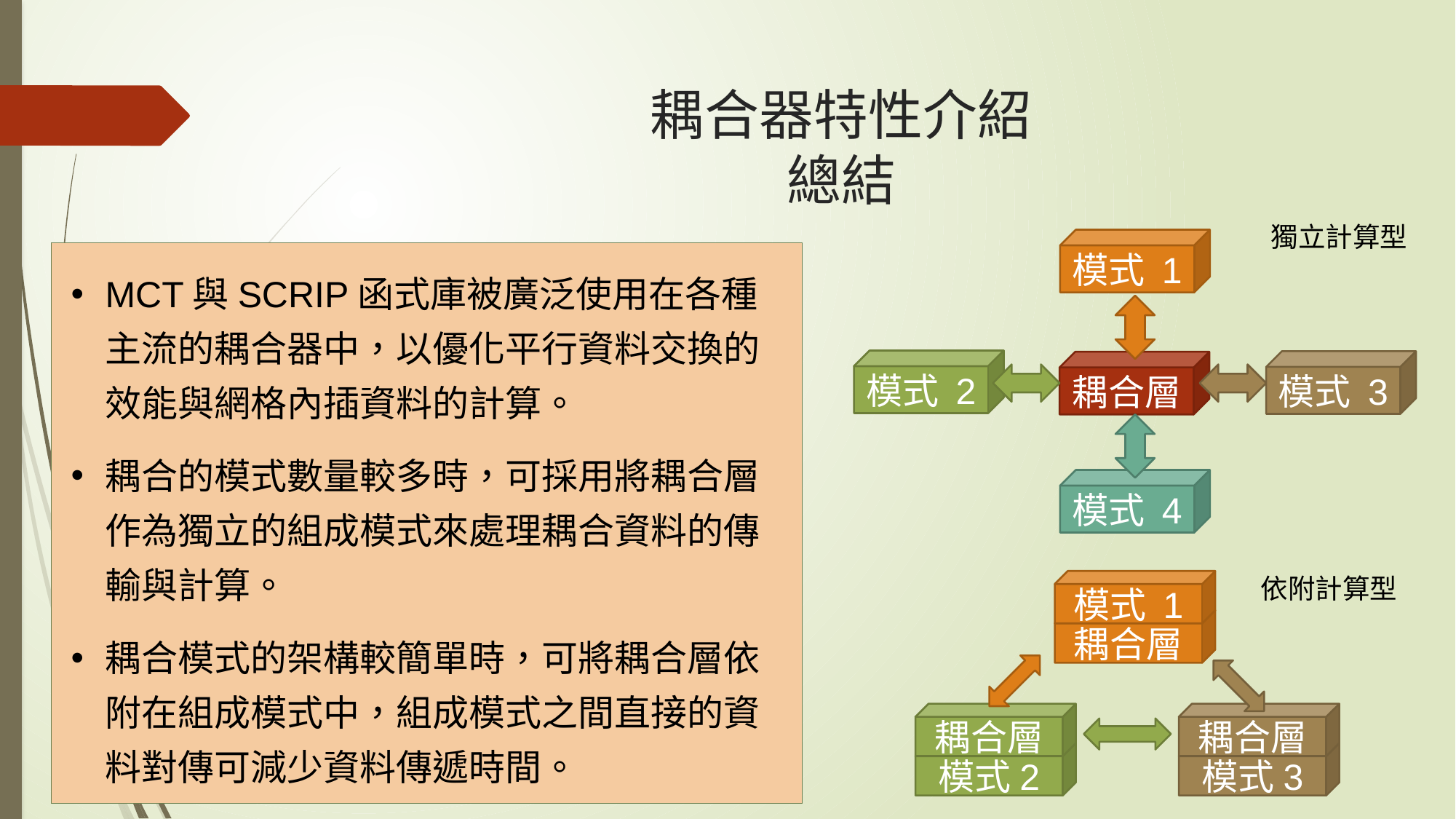

# 耦合器特性介紹 總結
獨立計算型
模式 1

模式 2
模式 3
耦合層

模式 4

MCT與SCRIP函式庫被廣泛使用在各種主流的耦合器中，以優化平行資料交換的效能與網格內插資料的計算。
耦合的模式數量較多時，可採用將耦合層作為獨立的組成模式來處理耦合資料的傳輸與計算。
耦合模式的架構較簡單時，可將耦合層依附在組成模式中，組成模式之間直接的資料對傳可減少資料傳遞時間。
依附計算型
模式 1
耦合層

耦合層
模式2
耦合層
模式3